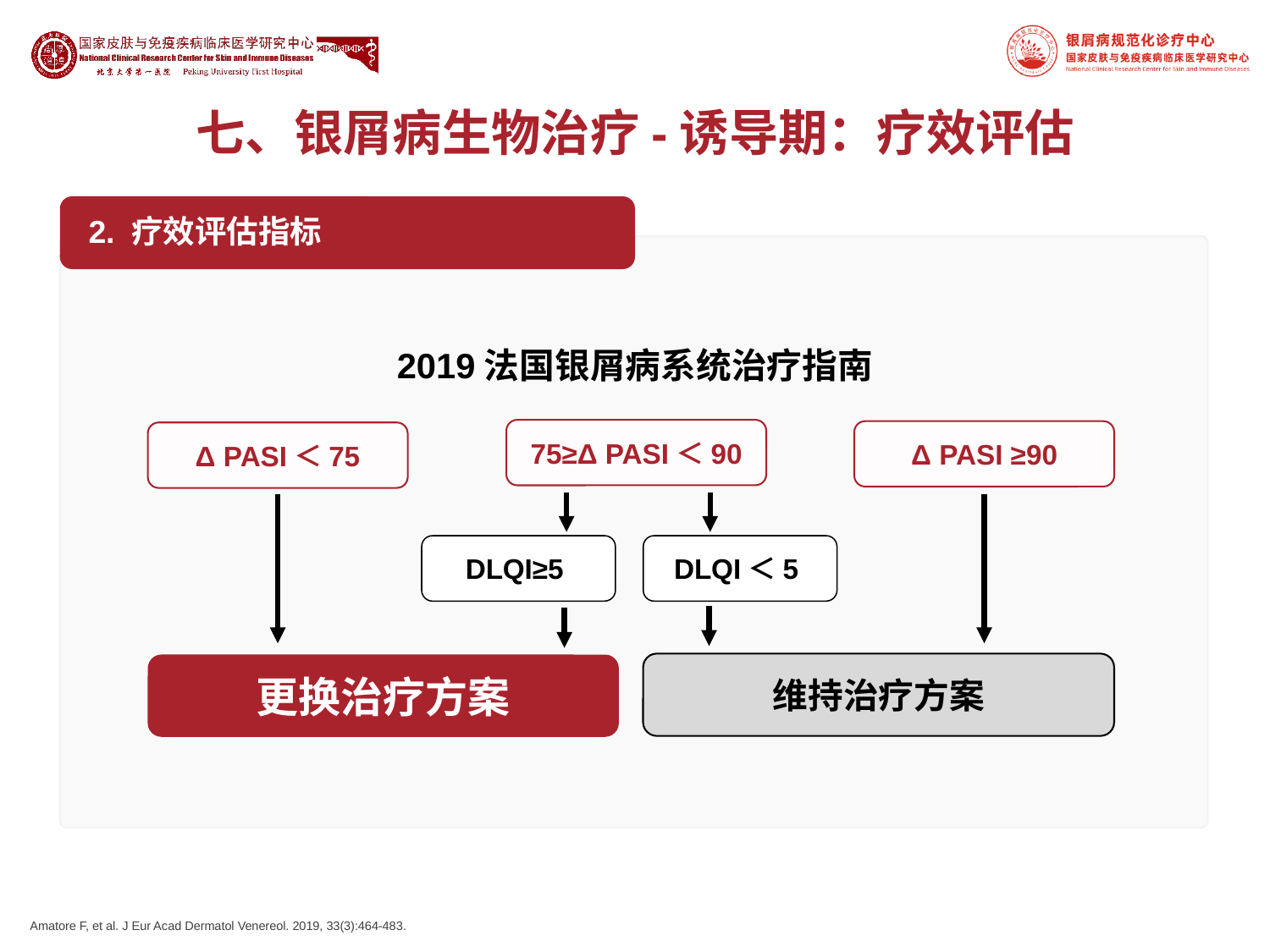

# 七、银屑病生物治疗-诱导期：疗效评估
2. 疗效评估指标

2019法国银屑病系统治疗指南
75≥Δ PASI＜90
Δ PASI ≥90
Δ PASI＜75
DLQI≥5
DLQI＜5
维持治疗方案
更换治疗方案
Amatore F, et al. J Eur Acad Dermatol Venereol. 2019, 33(3):464-483.